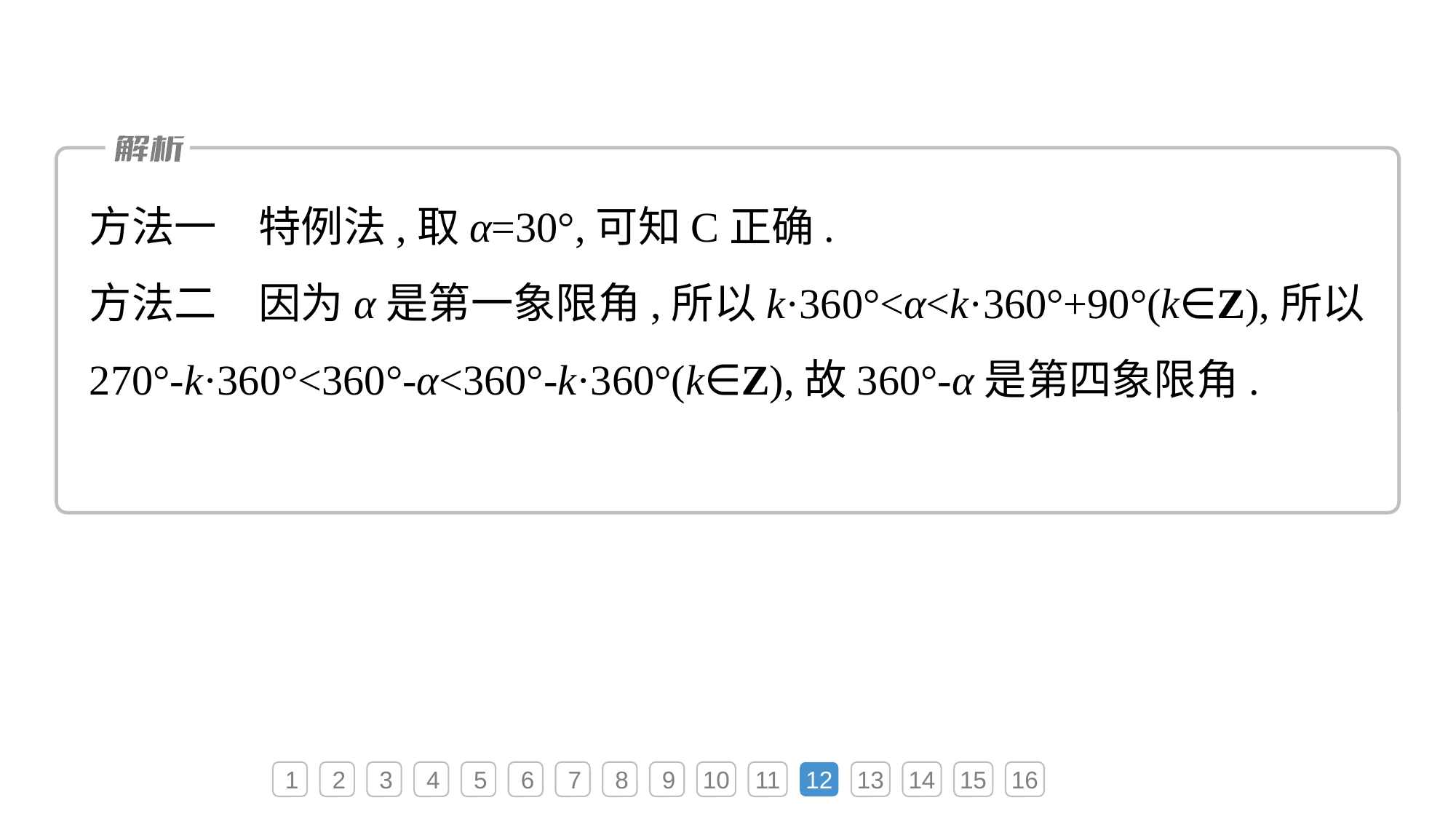

方法一　特例法,取α=30°,可知C正确.
方法二　因为α是第一象限角,所以k·360°<α<k·360°+90°(k∈Z),所以270°-k·360°<360°-α<360°-k·360°(k∈Z),故360°-α是第四象限角.
1
2
3
4
5
6
7
8
9
10
11
12
13
14
15
16